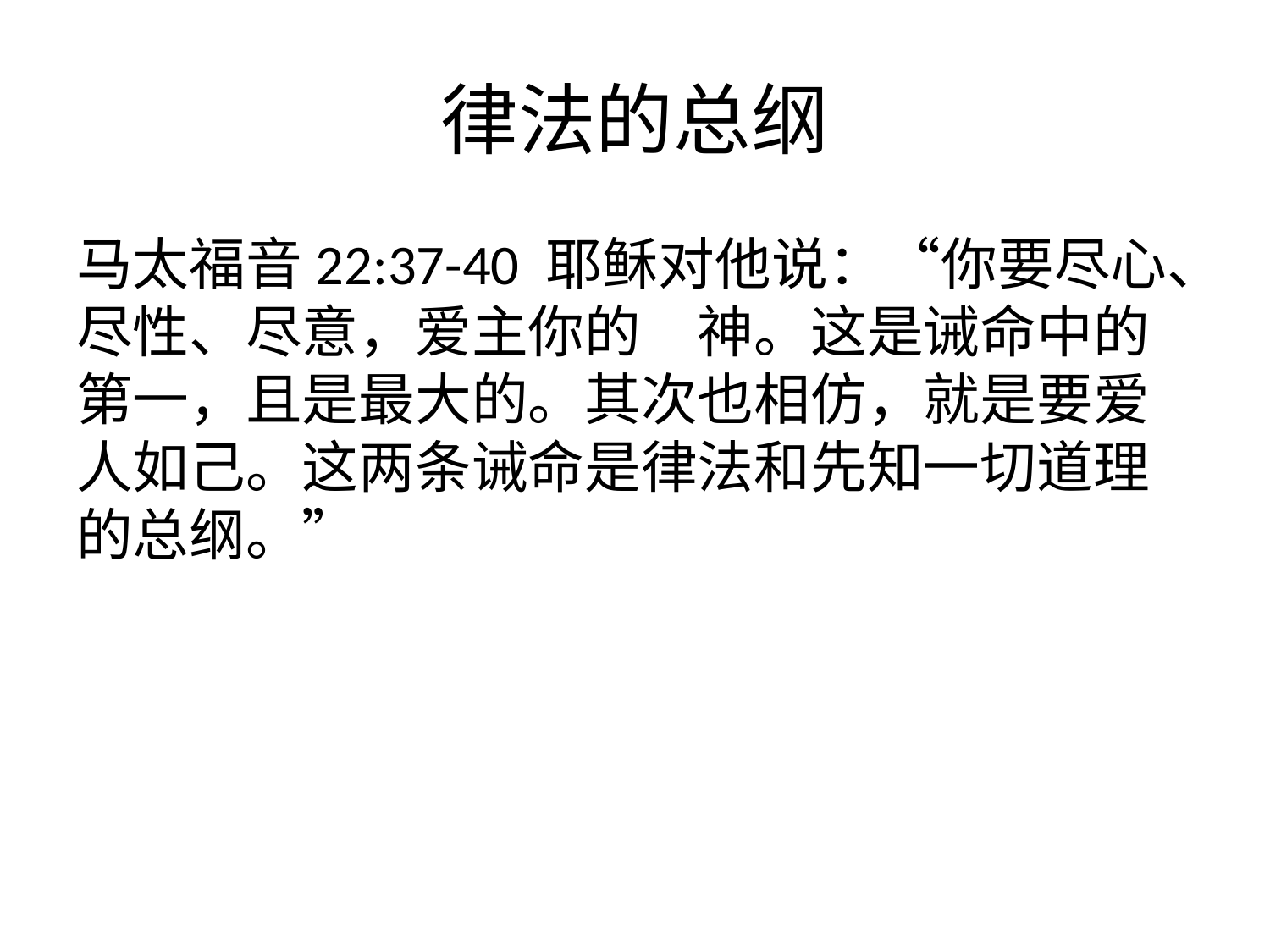

# 律法的总纲
马太福音22:37-40 耶稣对他说：“你要尽心、尽性、尽意，爱主你的　神。这是诫命中的第一，且是最大的。其次也相仿，就是要爱人如己。这两条诫命是律法和先知一切道理的总纲。”